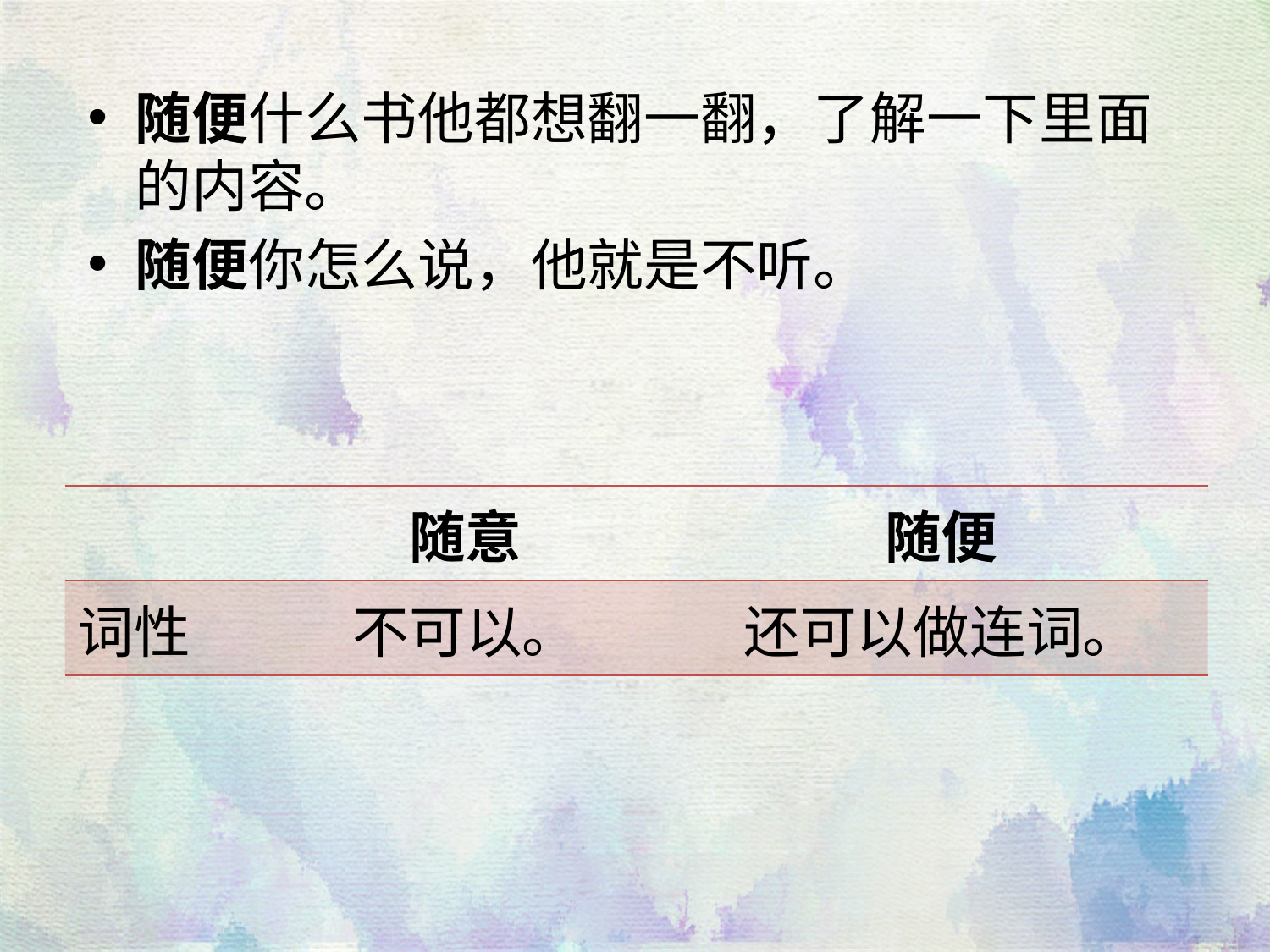

随便什么书他都想翻一翻，了解一下里面的内容。
随便你怎么说，他就是不听。
|  | 随意 | 随便 |
| --- | --- | --- |
| 词性 | 不可以。 | 还可以做连词。 |